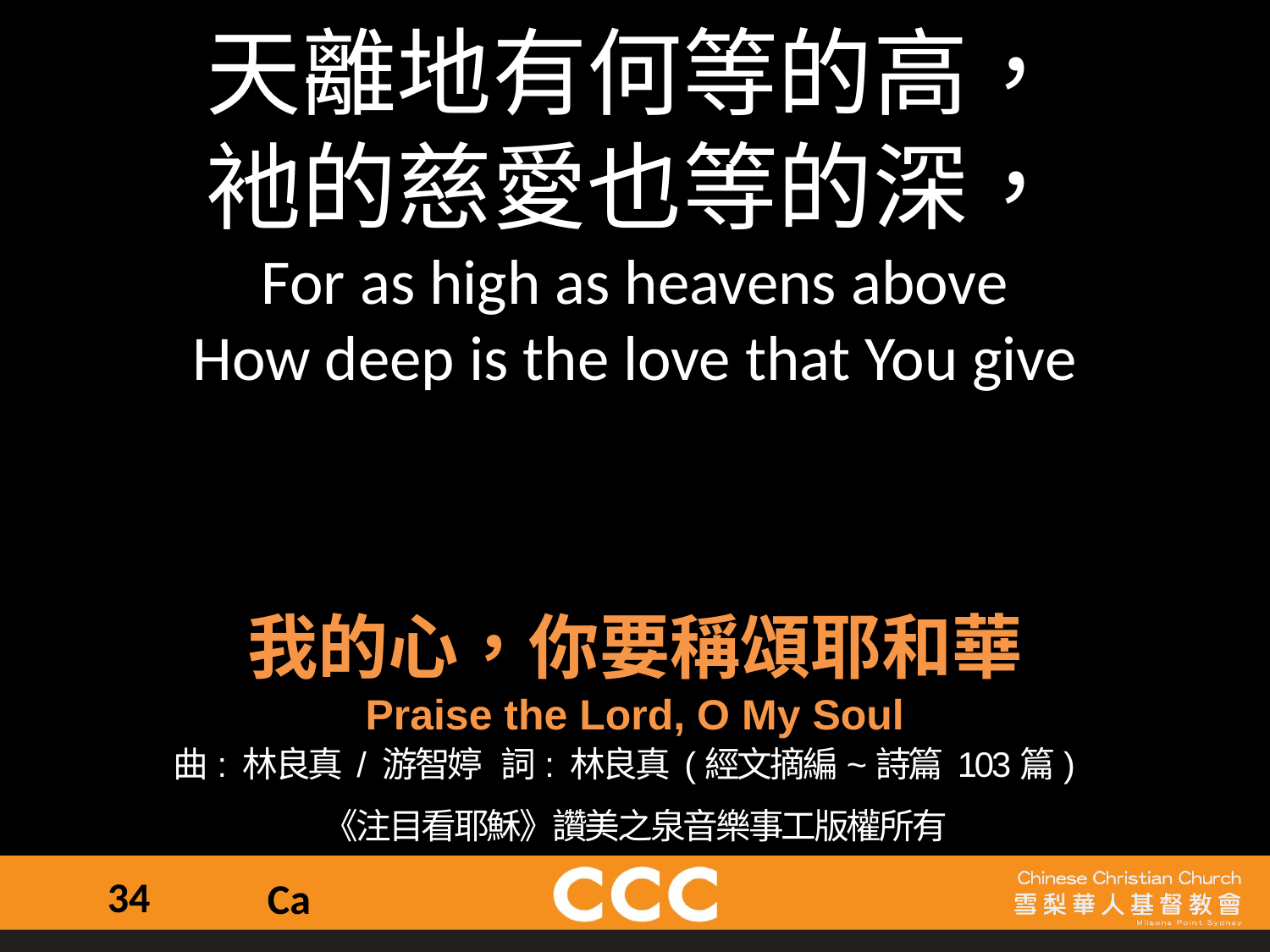

天離地有何等的高，
衪的慈愛也等的深，
For as high as heavens above
How deep is the love that You give
我的心，你要稱頌耶和華
Praise the Lord, O My Soul
曲: 林良真 / 游智婷    詞: 林良真 (經文摘編~詩篇 103篇)
《注目看耶穌》讚美之泉音樂事工版權所有
34
Ca